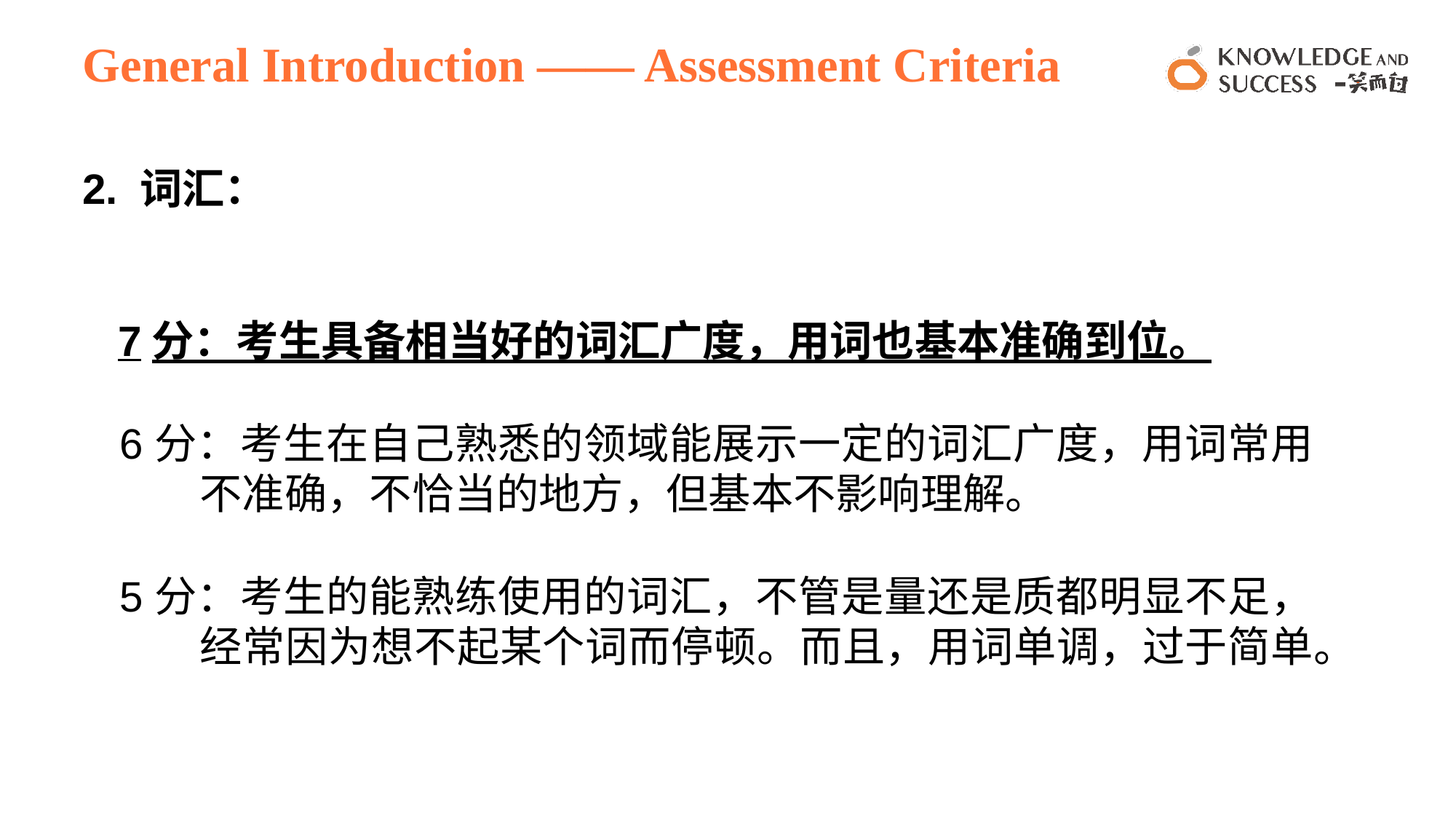

General Introduction —— Assessment Criteria
2. 词汇：

   7分：考生具备相当好的词汇广度，用词也基本准确到位。

   6分：考生在自己熟悉的领域能展示一定的词汇广度，用词常用不准确，不恰当的地方，但基本不影响理解。

   5分：考生的能熟练使用的词汇，不管是量还是质都明显不足，经常因为想不起某个词而停顿。而且，用词单调，过于简单。